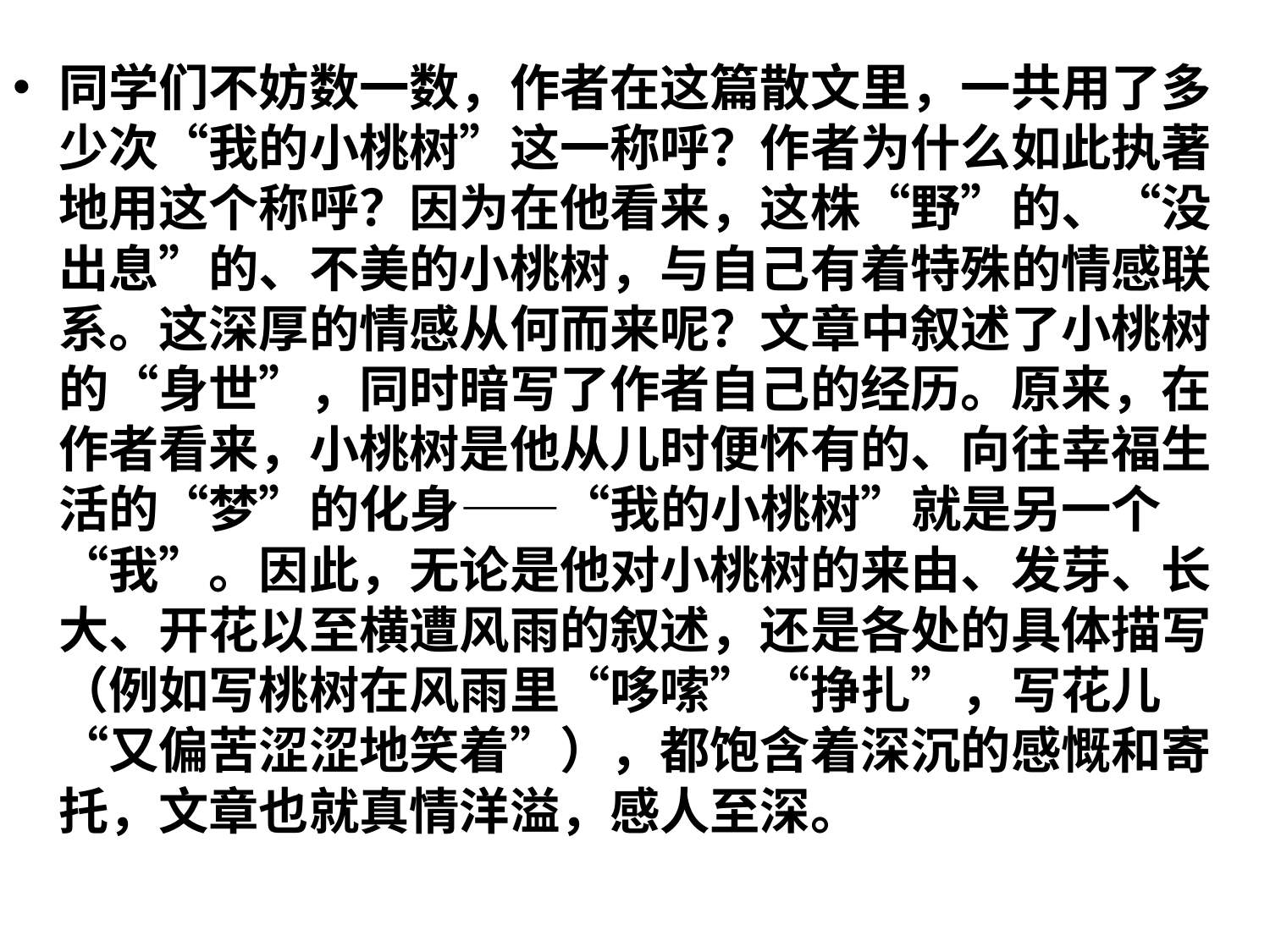

同学们不妨数一数，作者在这篇散文里，一共用了多少次“我的小桃树”这一称呼？作者为什么如此执著地用这个称呼？因为在他看来，这株“野”的、“没出息”的、不美的小桃树，与自己有着特殊的情感联系。这深厚的情感从何而来呢？文章中叙述了小桃树的“身世”，同时暗写了作者自己的经历。原来，在作者看来，小桃树是他从儿时便怀有的、向往幸福生活的“梦”的化身——“我的小桃树”就是另一个“我”。因此，无论是他对小桃树的来由、发芽、长大、开花以至横遭风雨的叙述，还是各处的具体描写（例如写桃树在风雨里“哆嗦”“挣扎”，写花儿“又偏苦涩涩地笑着”），都饱含着深沉的感慨和寄托，文章也就真情洋溢，感人至深。